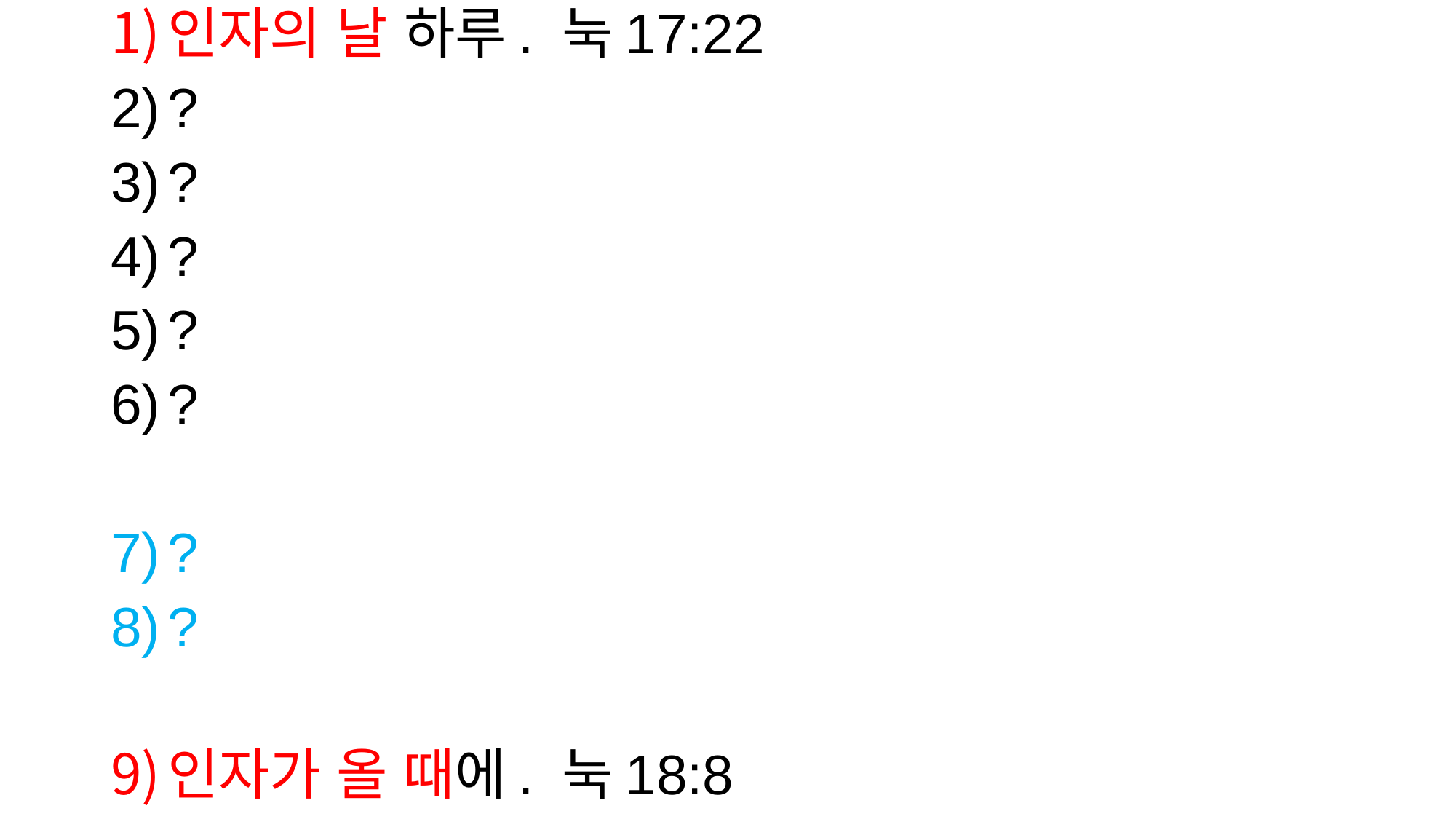

인자의 날 하루. 눅17:22
?
?
?
?
?

?
?

인자가 올 때에. 눅18:8